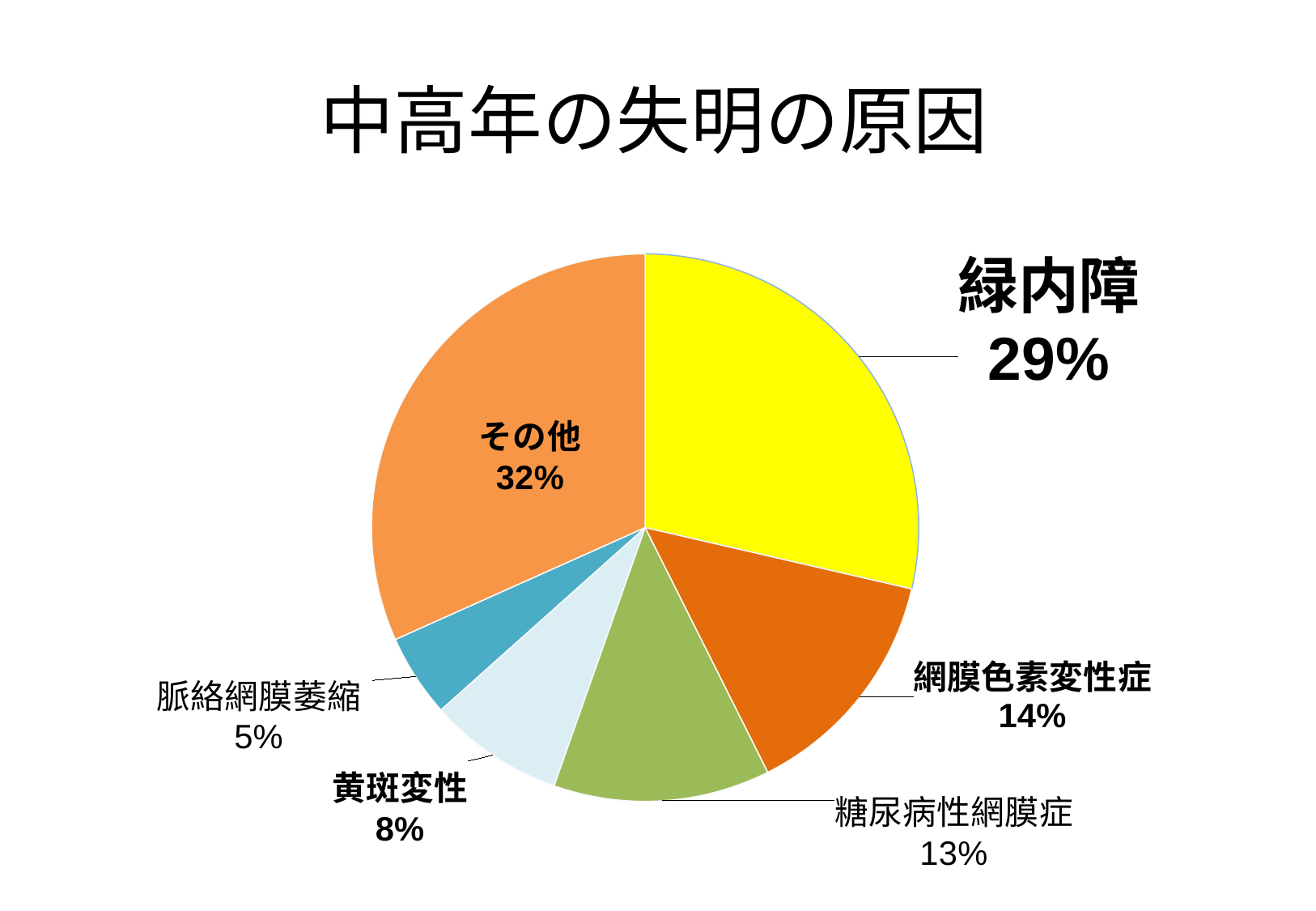

中高年の失明の原因

### Chart

| Category | 列1 |
|---|---|
| 緑内障 | 0.286 |
| 網膜色素変性症 | 0.14 |
| 糖尿病性網膜症 | 0.128 |
| 黄斑変性 | 0.08 |
| 脈絡網膜萎縮 | 0.049 |
| その他 | 0.317 |